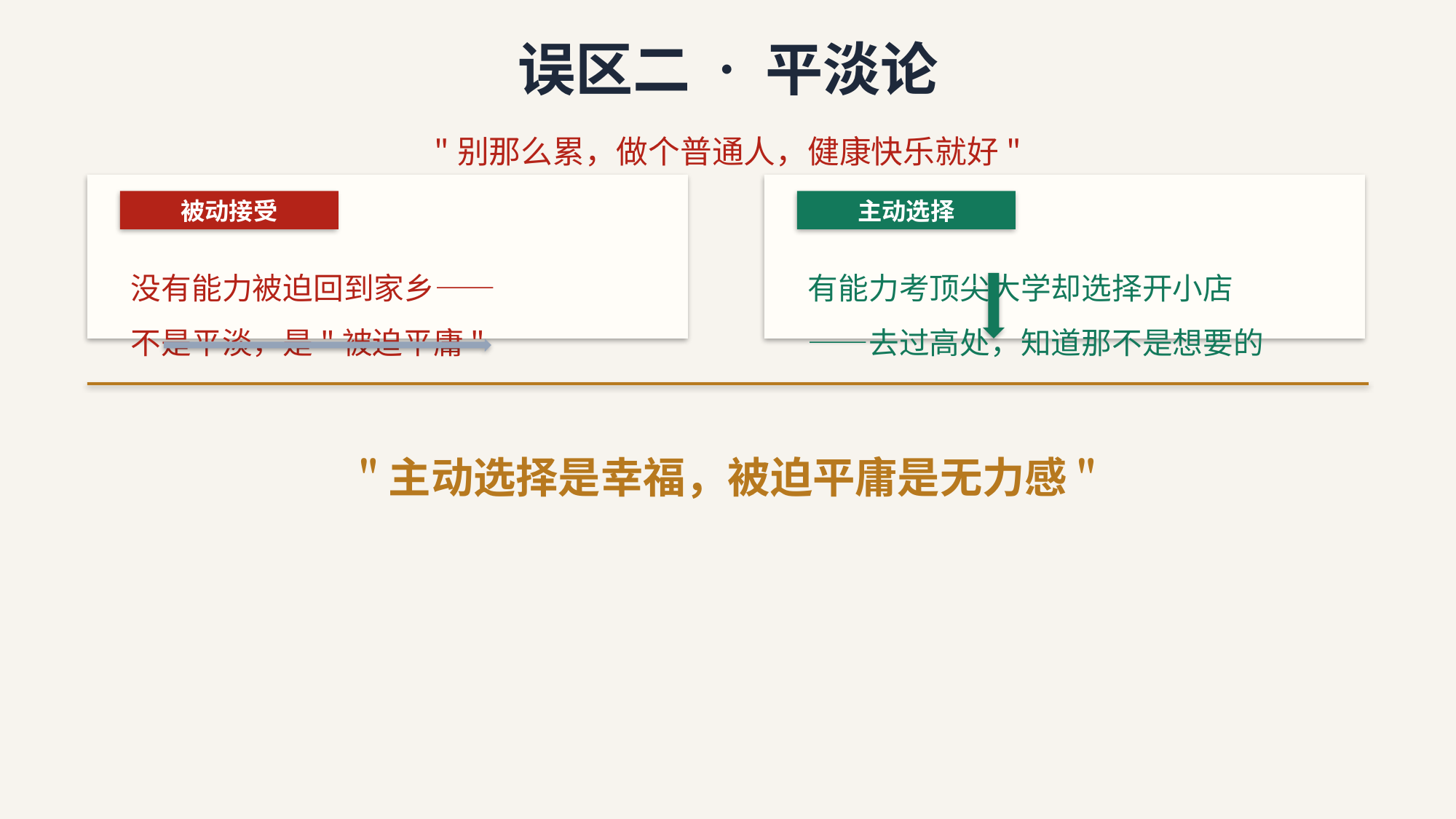

误区二 · 平淡论
"别那么累，做个普通人，健康快乐就好"

被动接受
主动选择
没有能力被迫回到家乡——
不是平淡，是"被迫平庸"
有能力考顶尖大学却选择开小店
——去过高处，知道那不是想要的

"主动选择是幸福，被迫平庸是无力感"